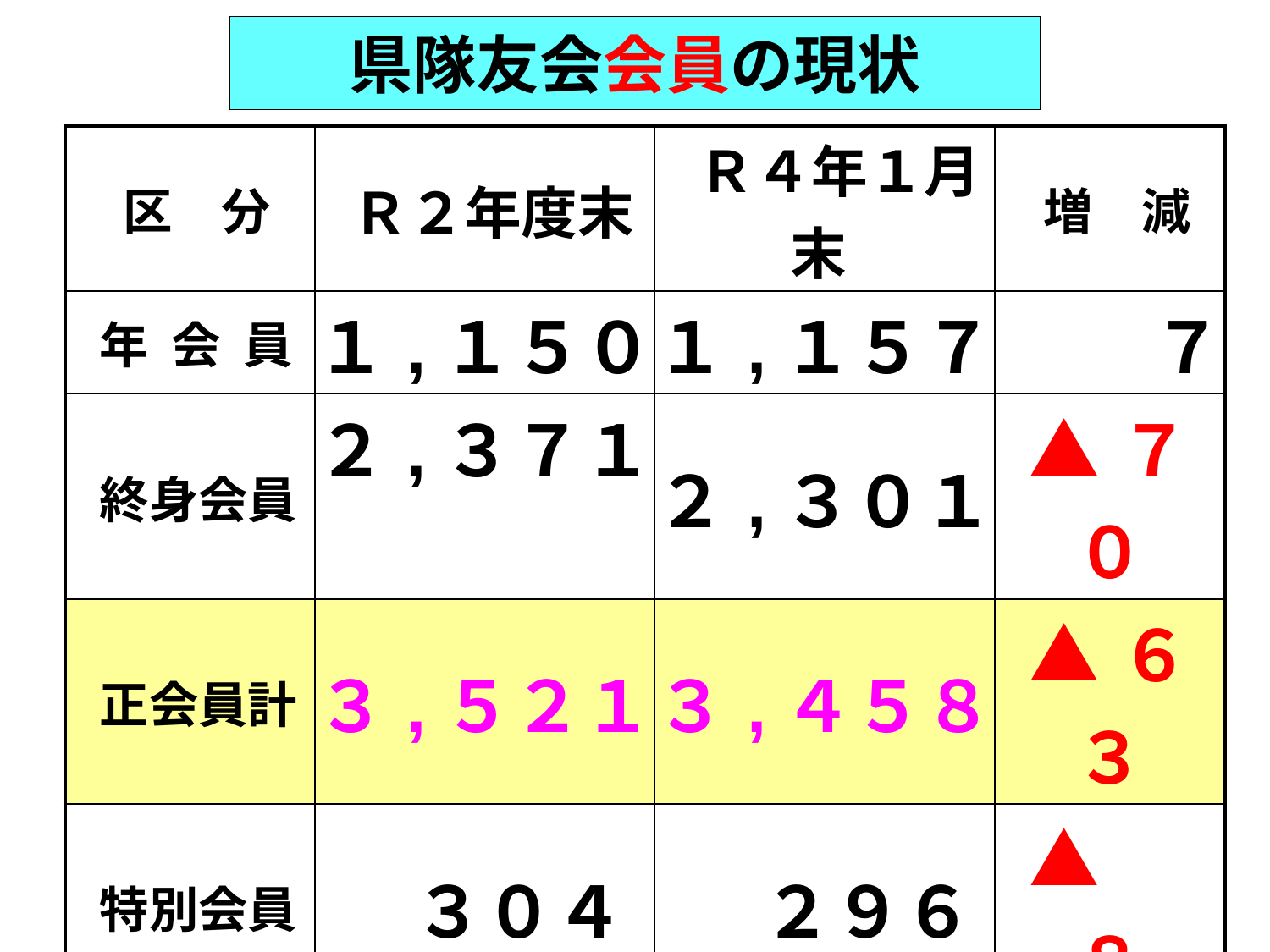

# 県隊友会会員の現状
| 区　分 | Ｒ２年度末 | Ｒ４年１月末 | 増　減 |
| --- | --- | --- | --- |
| 年 会 員 | １,１５０ | １,１５７ | ７ |
| 終身会員 | ２,３７１ | ２,３０１ | ▲７０ |
| 正会員計 | ３,５２１ | ３,４５８ | ▲６３ |
| 特別会員 | ３０４ | ２９６ | ▲　８ |
| 協力会員 | １ | ０ | ▲　１ |
| 会員総数 | ３,８２６ | ３,７５４ | ▲７２ |
| 入会者：５２名、　退会者：１２４名 （内６３名ご逝去） |  |  |  |